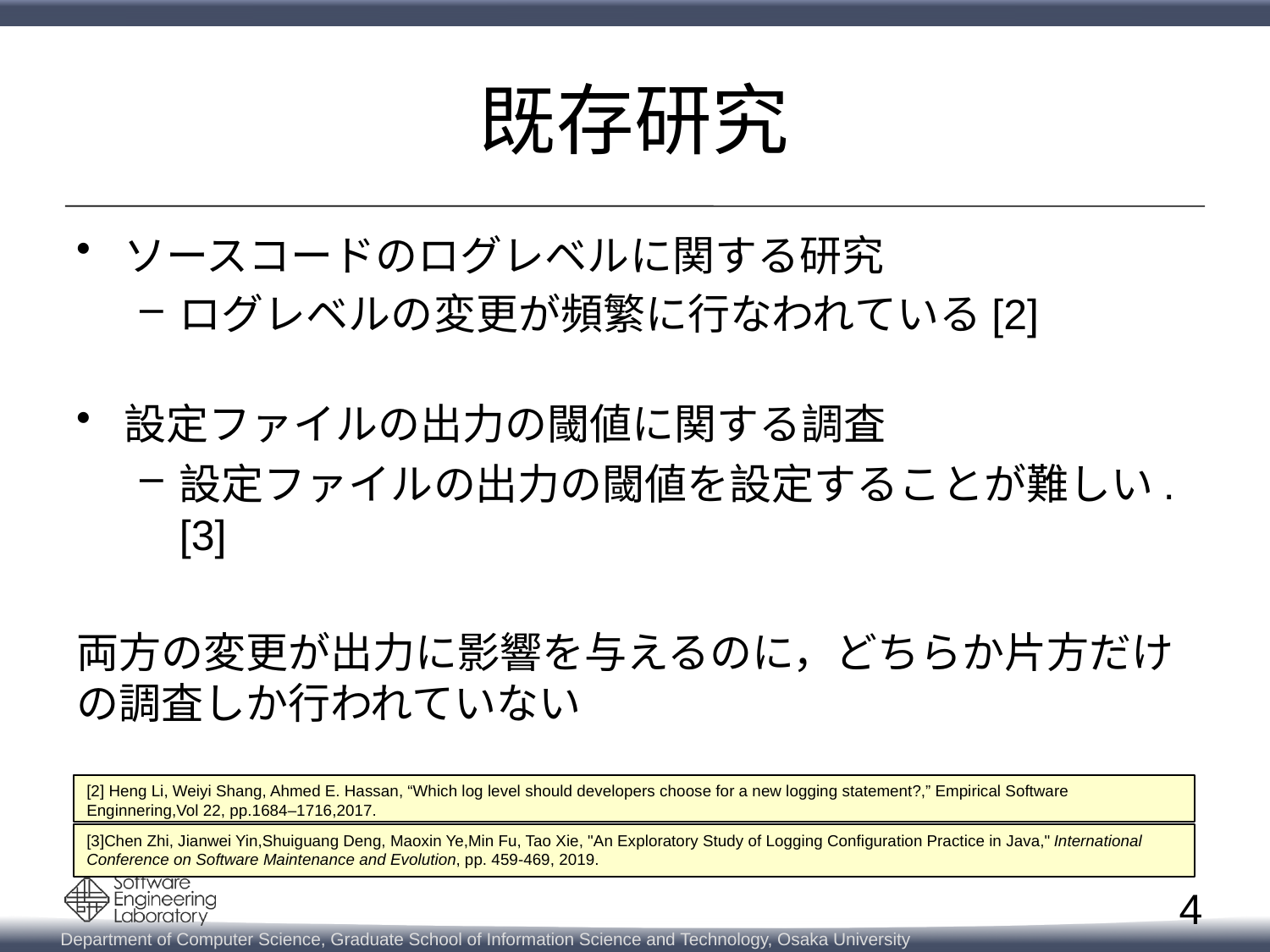

# 既存研究
ソースコードのログレベルに関する研究
ログレベルの変更が頻繁に行なわれている[2]
設定ファイルの出力の閾値に関する調査
設定ファイルの出力の閾値を設定することが難しい.[3]

両方の変更が出力に影響を与えるのに，どちらか片方だけの調査しか行われていない
[2] Heng Li, Weiyi Shang, Ahmed E. Hassan, “Which log level should developers choose for a new logging statement?,” Empirical Software Enginnering,Vol 22, pp.1684–1716,2017.
[3]Chen Zhi, Jianwei Yin,Shuiguang Deng, Maoxin Ye,Min Fu, Tao Xie, "An Exploratory Study of Logging Configuration Practice in Java," International Conference on Software Maintenance and Evolution, pp. 459-469, 2019.
4